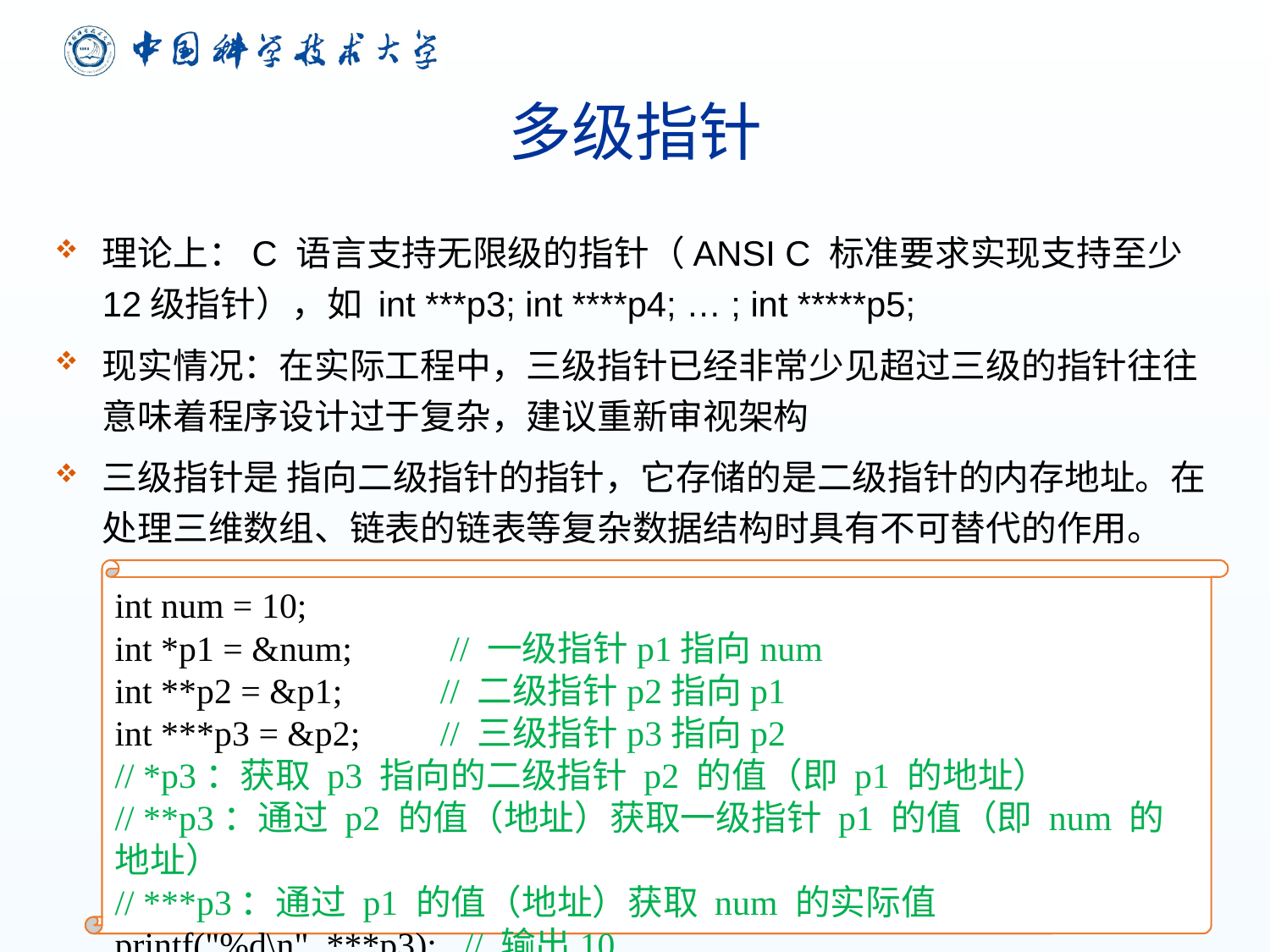

# 多级指针
理论上：C 语言支持无限级的指针（ANSI C 标准要求实现支持至少12级指针），如 int ***p3; int ****p4; … ; int *****p5;
现实情况：在实际工程中，三级指针已经非常少见超过三级的指针往往意味着程序设计过于复杂，建议重新审视架构
三级指针是 指向二级指针的指针，它存储的是二级指针的内存地址。在处理三维数组、链表的链表等复杂数据结构时具有不可替代的作用。
int num = 10;
int *p1 = &num;           // 一级指针p1指向num
int **p2 = &p1;           // 二级指针p2指向p1
int ***p3 = &p2;         // 三级指针p3指向p2
// *p3：获取 p3 指向的二级指针 p2 的值（即 p1 的地址）
// **p3：通过 p2 的值（地址）获取一级指针 p1 的值（即 num 的地址）
// ***p3：通过 p1 的值（地址）获取 num 的实际值
printf("%d\n", ***p3);   // 输出10